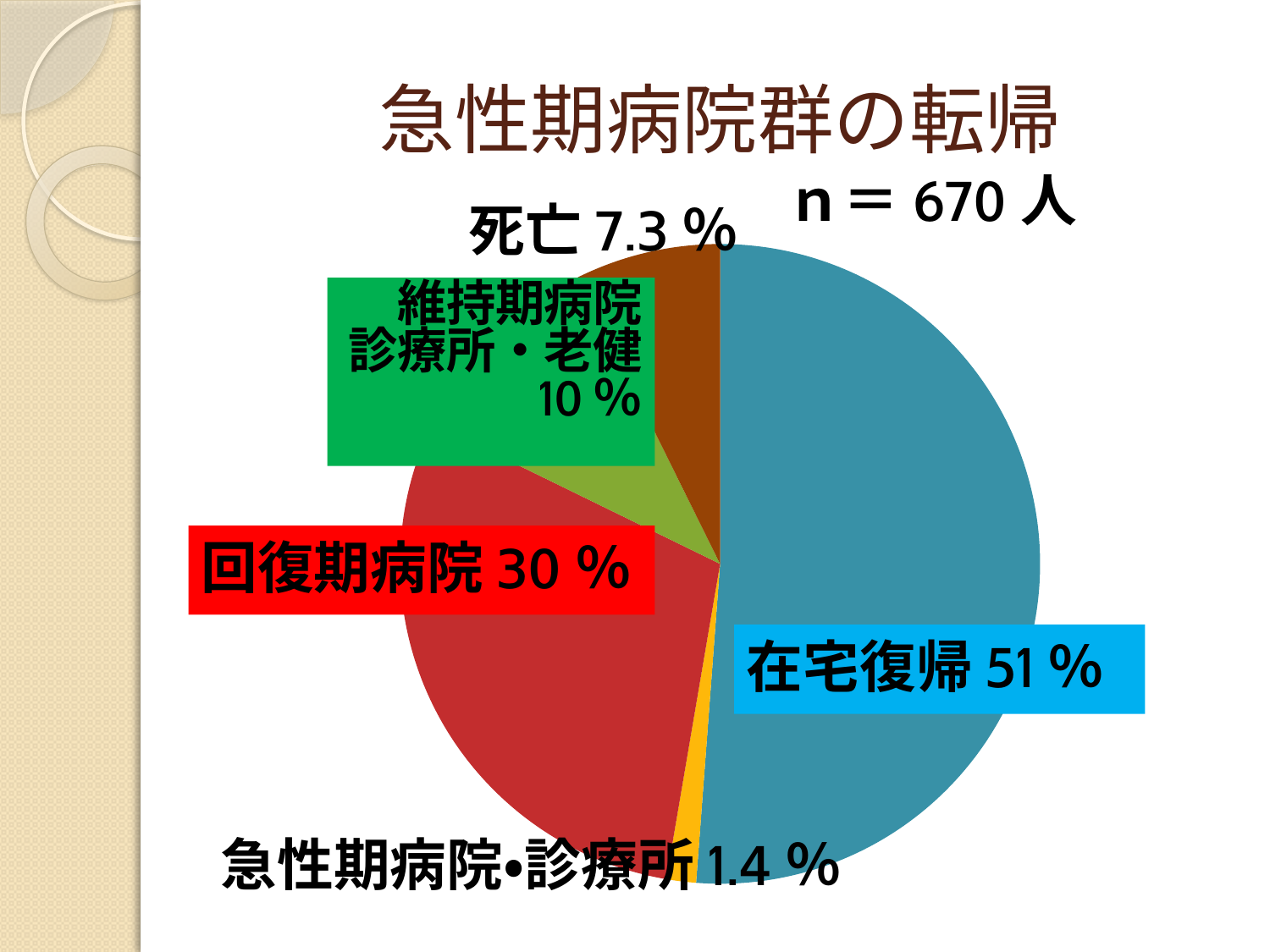

# 急性期病院群の転帰
ｎ＝670人
死亡7.3％

### Chart

| Category | 患者数 |
|---|---|
| 在宅復帰 | 343.0 |
| 急性期病院・診療所 | 10.0 |
| 回復期病院 | 198.0 |
| 維持期病院・診療所・老健 | 70.0 |
| 死亡 | 49.0 |
回復期病院30％
在宅復帰51％
急性期病院・診療所1.4％